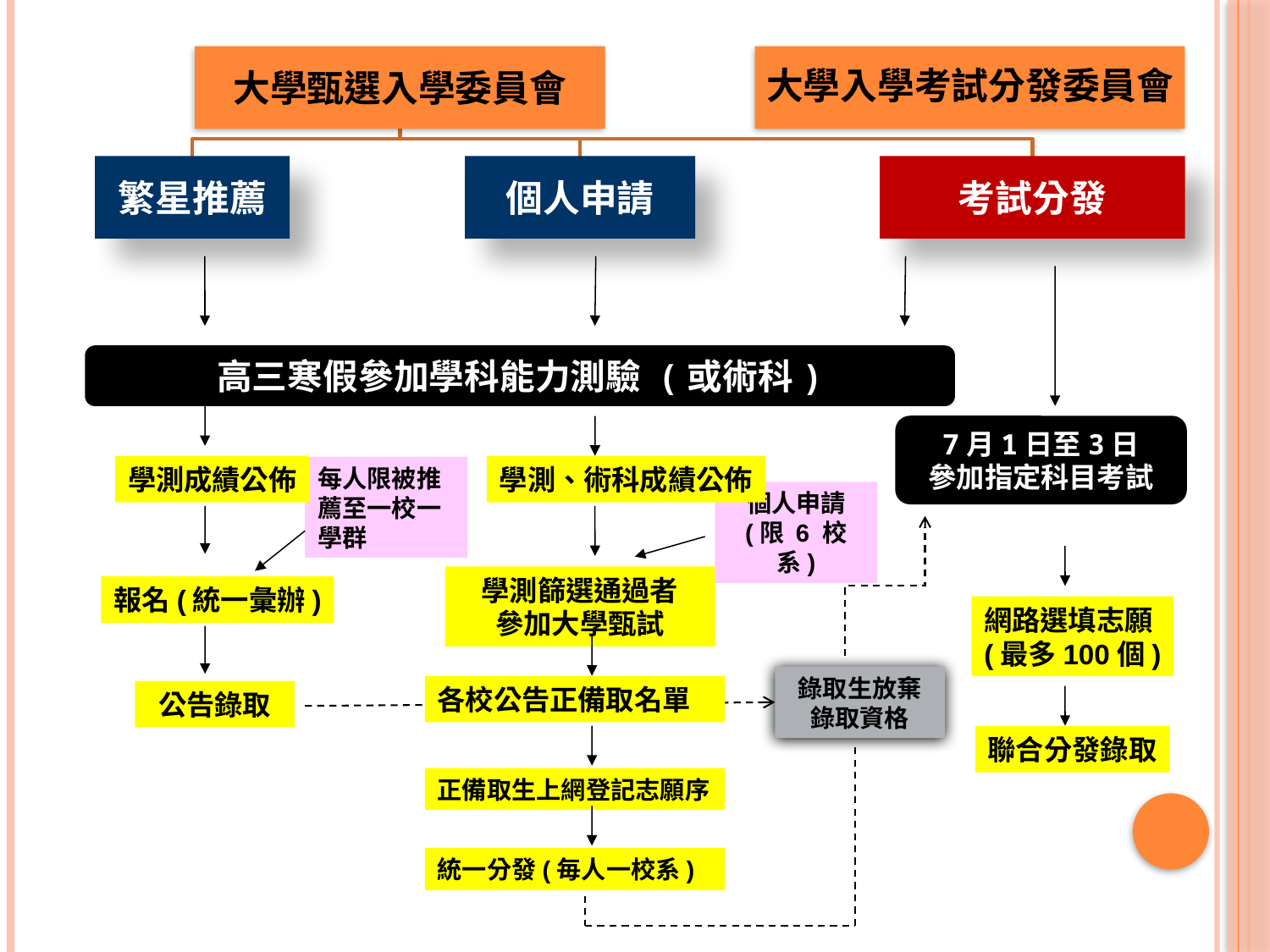

大學甄選入學委員會
繁星推薦
個人申請
考試分發
大學入學考試分發委員會

高三寒假參加學科能力測驗 (或術科)

7月1日至3日
參加指定科目考試

學測、術科成績公佈
學測成績公佈
每人限被推薦至一校一學群

個人申請
(限 6 校系)

報名(統一彙辦)

公告錄取
錄取生放棄錄取資格

網路選填志願
(最多100個)

聯合分發錄取
學測篩選通過者
參加大學甄試

各校公告正備取名單

正備取生上網登記志願序

統一分發(毎人一校系)